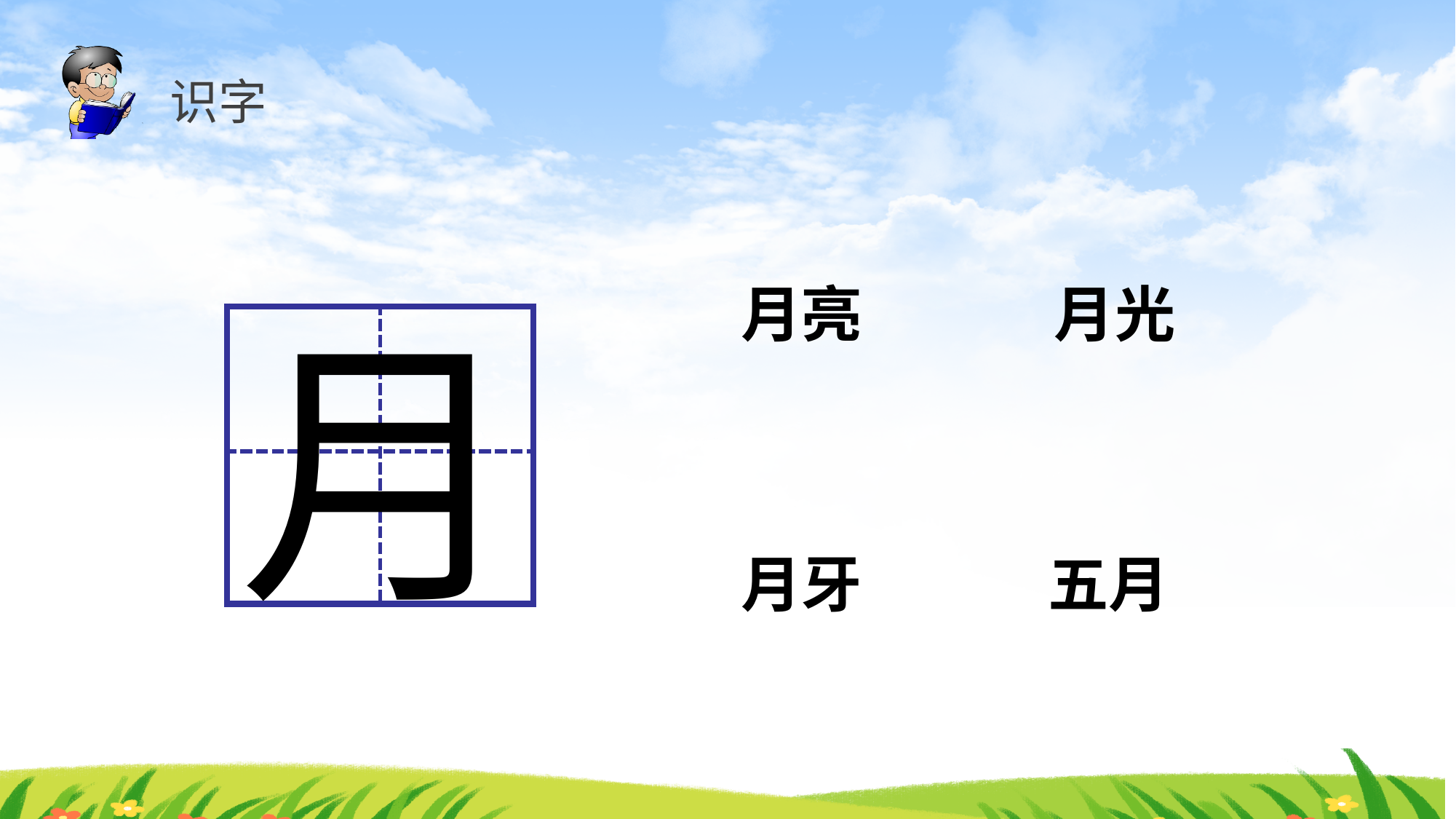

识字
月亮
月光
月
|  |  |
| --- | --- |
|  |  |
月牙
五月